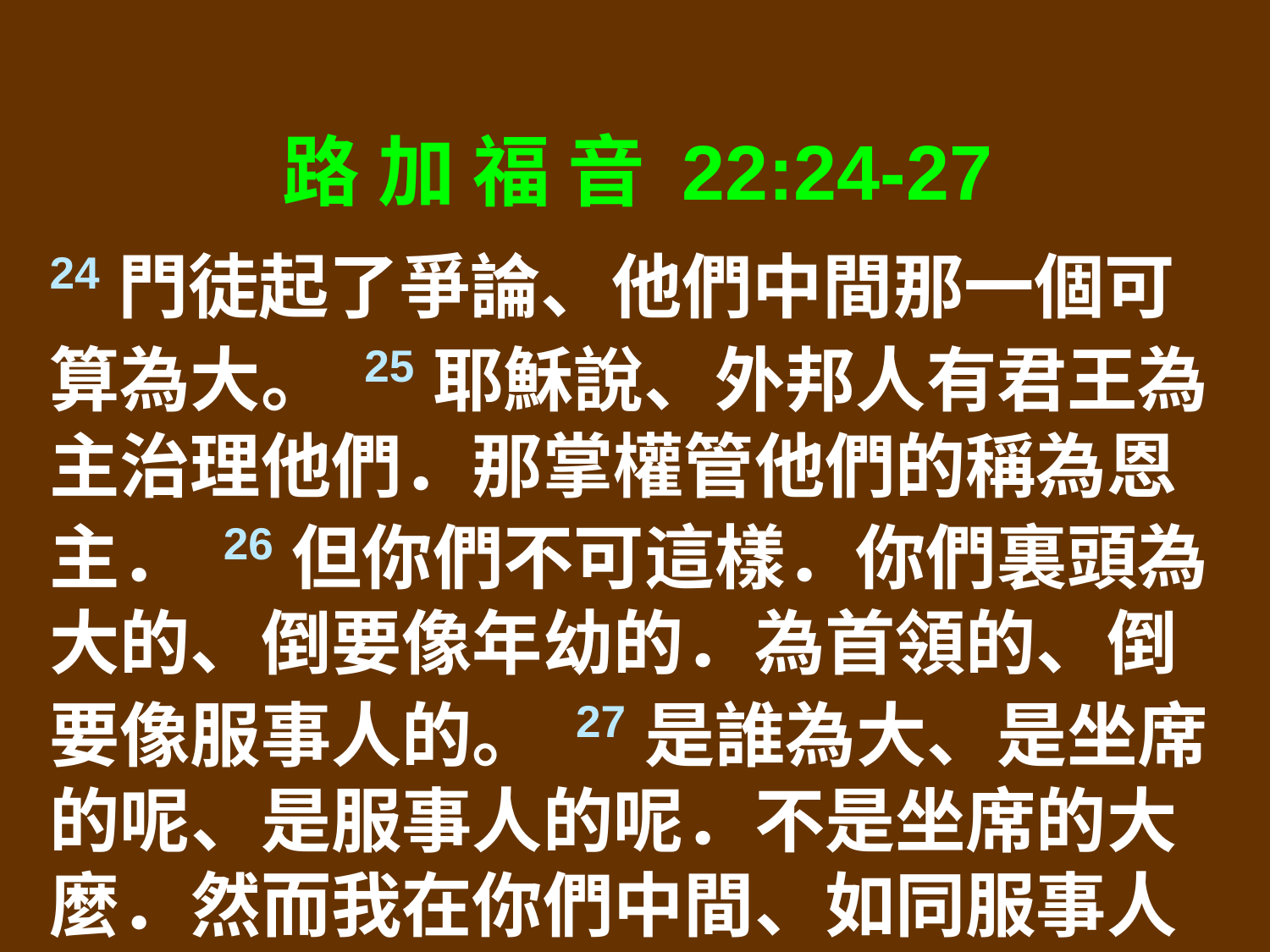

路 加 福 音 22:24-27
24門徒起了爭論、他們中間那一個可算為大。 25耶穌說、外邦人有君王為主治理他們．那掌權管他們的稱為恩主． 26但你們不可這樣．你們裏頭為大的、倒要像年幼的．為首領的、倒要像服事人的。 27是誰為大、是坐席的呢、是服事人的呢．不是坐席的大麼．然而我在你們中間、如同服事人的。